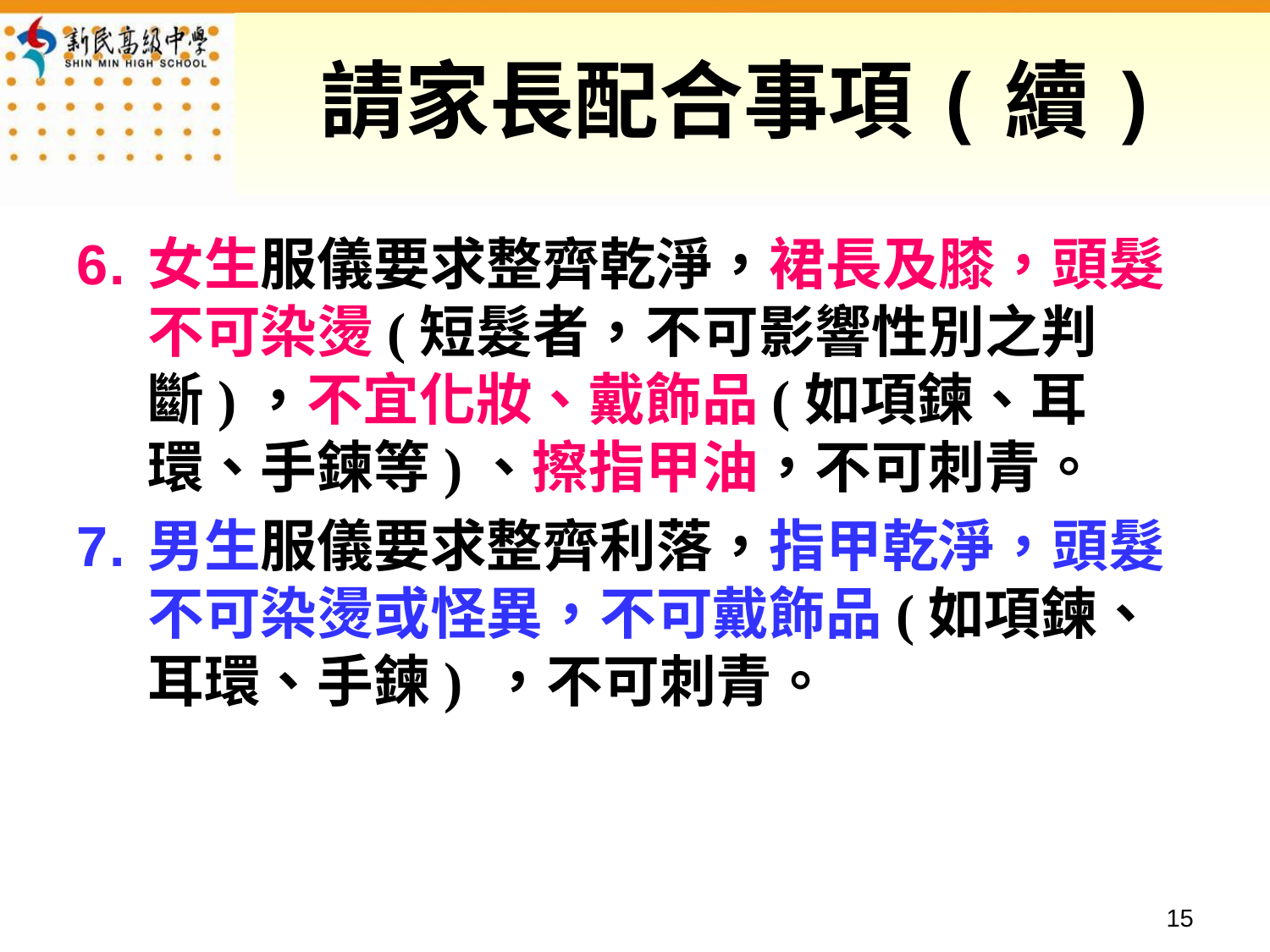

# 請家長配合事項(續)
女生服儀要求整齊乾淨，裙長及膝，頭髮不可染燙(短髮者，不可影響性別之判斷)，不宜化妝、戴飾品(如項鍊、耳環、手鍊等)、擦指甲油，不可刺青。
男生服儀要求整齊利落，指甲乾淨，頭髮不可染燙或怪異，不可戴飾品(如項鍊、耳環、手鍊) ，不可刺青。
15